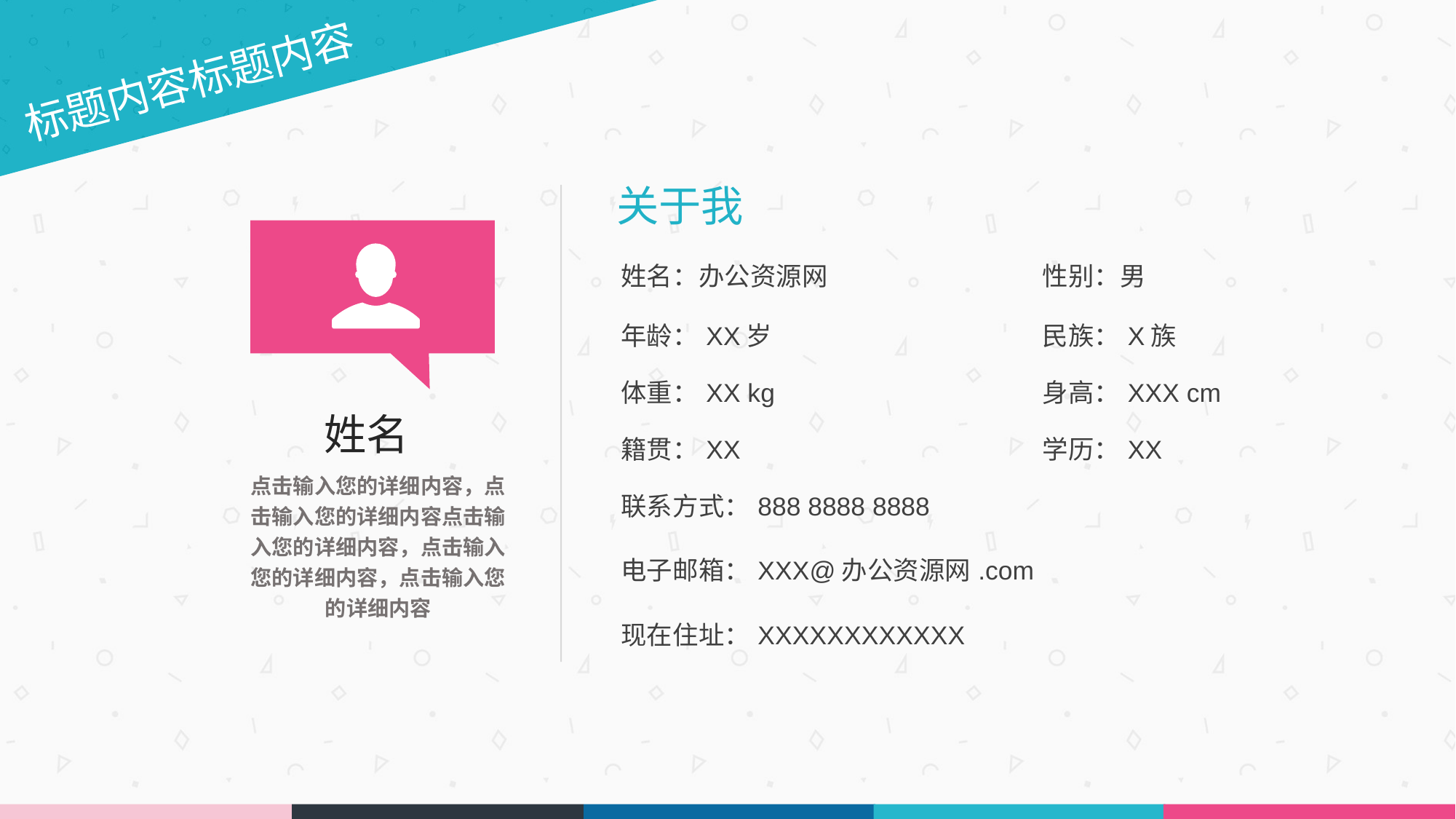

标题内容标题内容
关于我

姓名
点击输入您的详细内容，点击输入您的详细内容点击输入您的详细内容，点击输入您的详细内容，点击输入您的详细内容
| 姓名：办公资源网 | 性别：男 |
| --- | --- |
| 年龄：XX岁 | 民族：X族 |
| 体重：XX kg | 身高：XXX cm |
| 籍贯：XX | 学历：XX |
| 联系方式：888 8888 8888 |  |
| 电子邮箱：XXX@办公资源网.com |  |
| 现在住址：XXXXXXXXXXXX |  |